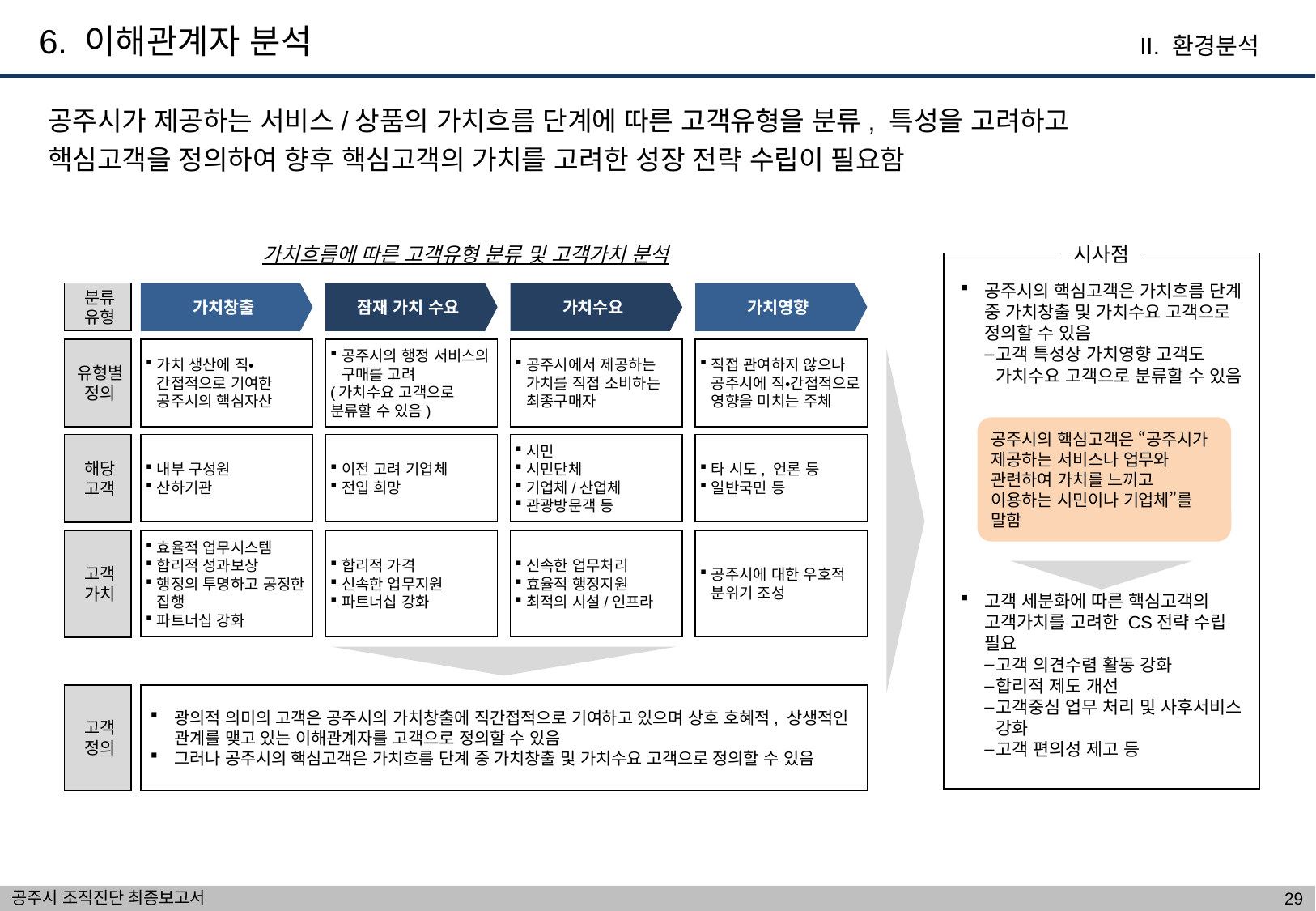

6. 이해관계자 분석
II. 환경분석
공주시가 제공하는 서비스/상품의 가치흐름 단계에 따른 고객유형을 분류, 특성을 고려하고
핵심고객을 정의하여 향후 핵심고객의 가치를 고려한 성장 전략 수립이 필요함
가치흐름에 따른 고객유형 분류 및 고객가치 분석
시사점

공주시의 핵심고객은 가치흐름 단계 중 가치창출 및 가치수요 고객으로 정의할 수 있음
고객 특성상 가치영향 고객도 가치수요 고객으로 분류할 수 있음
분류
유형
가치창출
잠재 가치 수요
가치수요
가치영향
가치 생산에 직•간접적으로 기여한 공주시의 핵심자산
공주시의 행정 서비스의 구매를 고려
(가치수요 고객으로 분류할 수 있음)
공주시에서 제공하는 가치를 직접 소비하는 최종구매자
직접 관여하지 않으나 공주시에 직•간접적으로 영향을 미치는 주체
유형별
정의
공주시의 핵심고객은 “공주시가 제공하는 서비스나 업무와 관련하여 가치를 느끼고 이용하는 시민이나 기업체”를 말함
해당
고객
내부 구성원
산하기관
이전 고려 기업체
전입 희망
시민
시민단체
기업체/산업체
관광방문객 등
타 시도, 언론 등
일반국민 등

고객
가치
효율적 업무시스템
합리적 성과보상
행정의 투명하고 공정한 집행
파트너십 강화
합리적 가격
신속한 업무지원
파트너십 강화
신속한 업무처리
효율적 행정지원
최적의 시설/인프라
공주시에 대한 우호적 분위기 조성

고객 세분화에 따른 핵심고객의 고객가치를 고려한 CS전략 수립 필요
고객 의견수렴 활동 강화
합리적 제도 개선
고객중심 업무 처리 및 사후서비스 강화
고객 편의성 제고 등

고객
정의
광의적 의미의 고객은 공주시의 가치창출에 직간접적으로 기여하고 있으며 상호 호혜적, 상생적인 관계를 맺고 있는 이해관계자를 고객으로 정의할 수 있음
그러나 공주시의 핵심고객은 가치흐름 단계 중 가치창출 및 가치수요 고객으로 정의할 수 있음